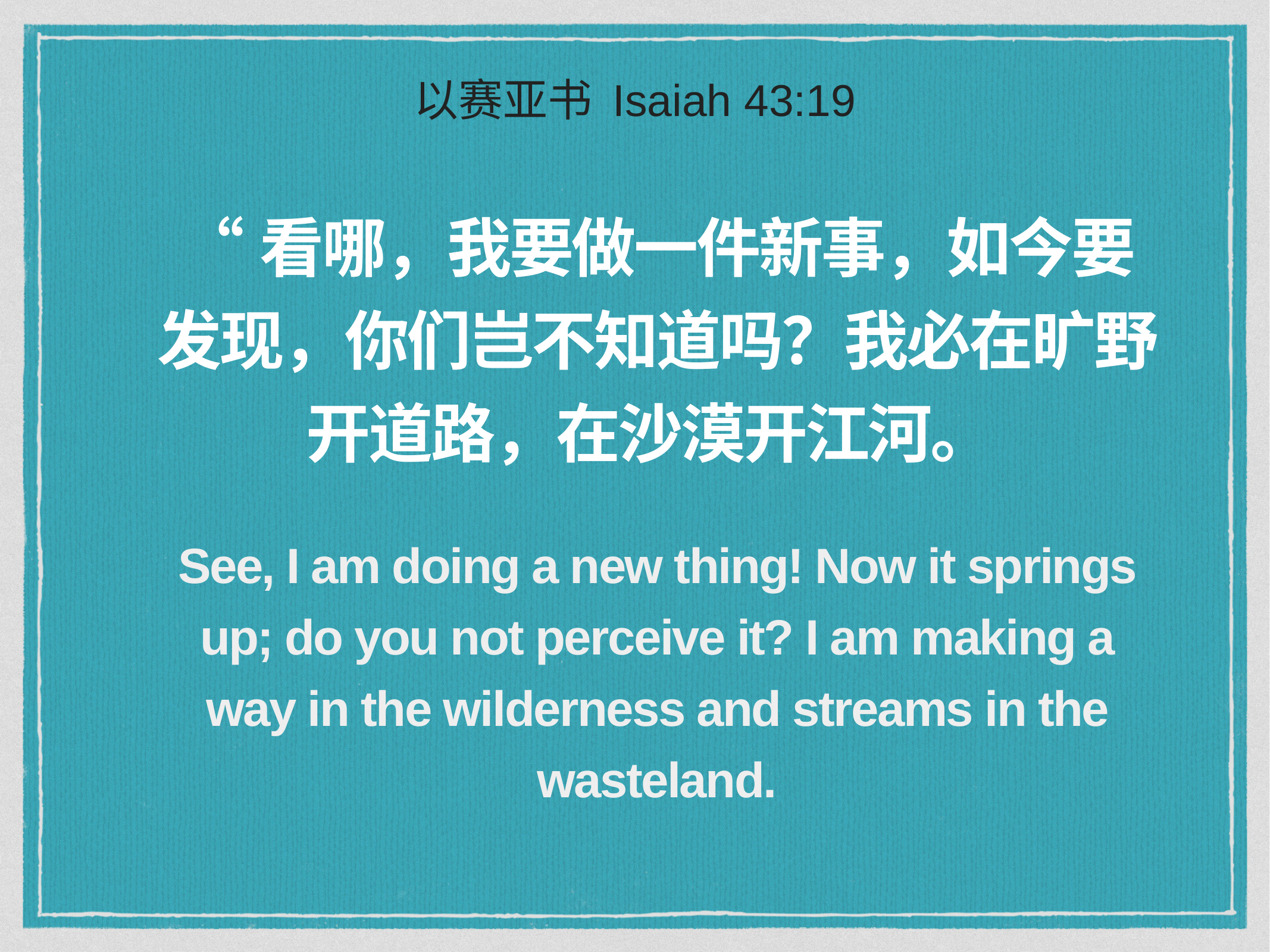

以赛亚书 Isaiah 43:19
“看哪，我要做一件新事，如今要发现，你们岂不知道吗？我必在旷野开道路，在沙漠开江河。
See, I am doing a new thing! Now it springs up; do you not perceive it? I am making a way in the wilderness and streams in the wasteland.